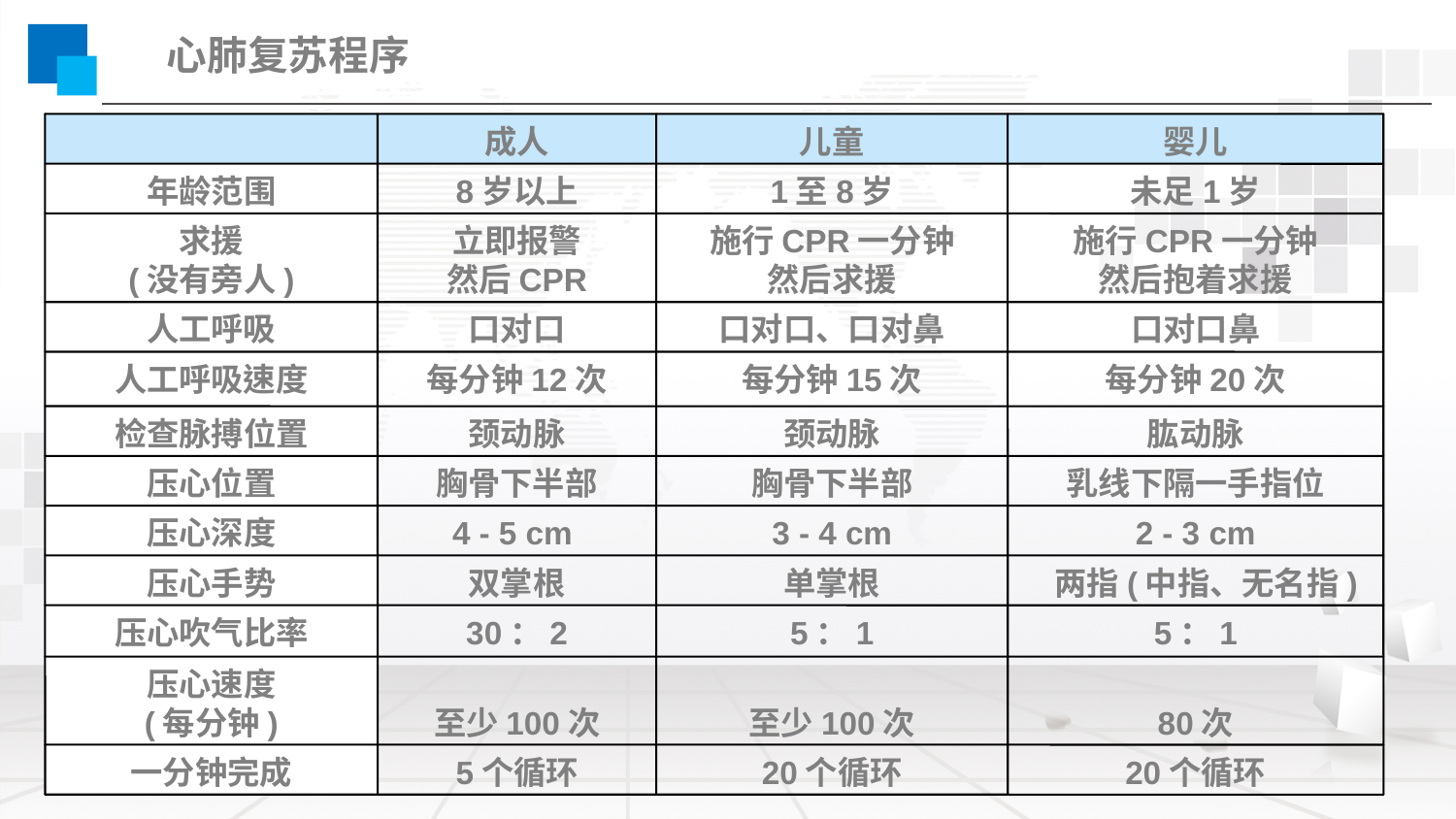

心肺复苏程序

成人

儿童

婴儿

年龄范围

8岁以上
1至8岁
未足1岁
求援
(没有旁人)

立即报警
然后CPR
施行CPR一分钟
然后求援
施行CPR一分钟
然后抱着求援
人工呼吸

口对口
口对口、口对鼻
口对口鼻
人工呼吸速度

每分钟12次
每分钟15次
每分钟20次
检查脉搏位置

颈动脉
颈动脉
肱动脉
压心位置

胸骨下半部
胸骨下半部
乳线下隔一手指位
压心深度

4 - 5 cm
3 - 4 cm
2 - 3 cm
压心手势

双掌根
单掌根
两指(中指、无名指)
压心吹气比率

30：2
5：1
5：1
压心速度
(每分钟)

至少100次

至少100次

80次
一分钟完成

5个循环
20个循环
20个循环